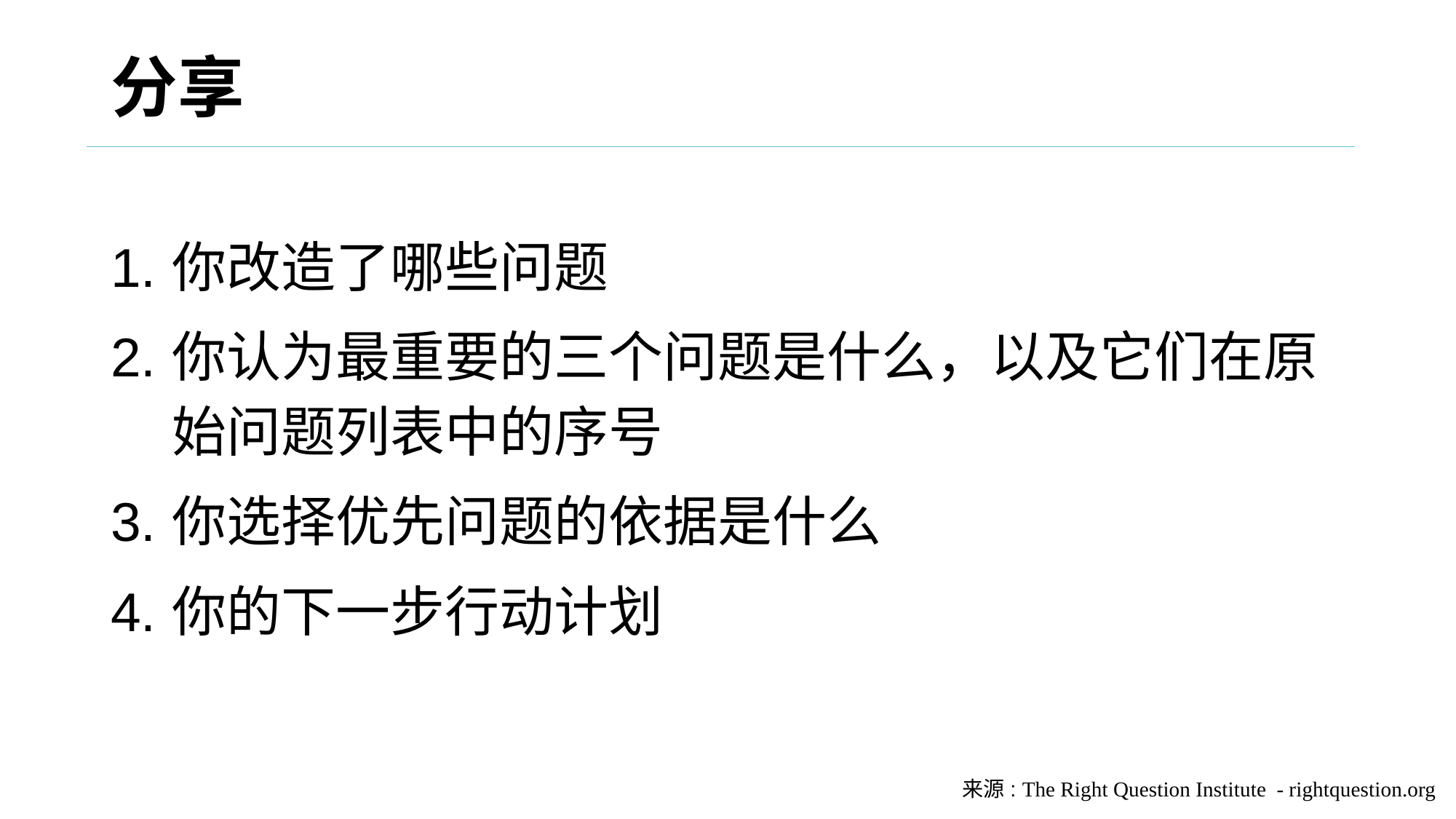

# 分享
你改造了哪些问题
你认为最重要的三个问题是什么，以及它们在原始问题列表中的序号
你选择优先问题的依据是什么
你的下一步行动计划